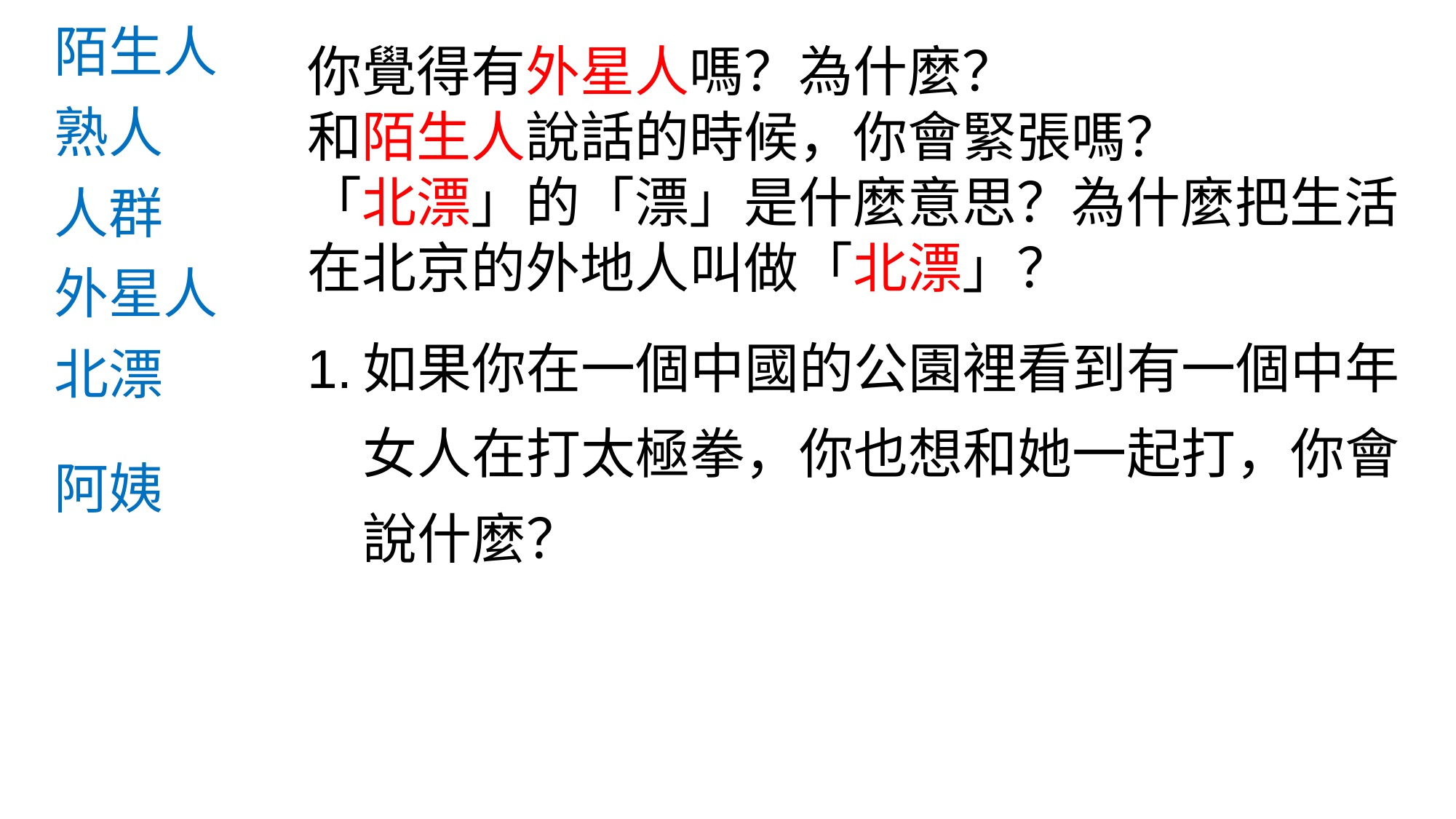

陌生人
熟人
人群
外星人
北漂
阿姨
你覺得有外星人嗎？為什麼？
和陌生人說話的時候，你會緊張嗎？
「北漂」的「漂」是什麼意思？為什麼把生活在北京的外地人叫做「北漂」？
如果你在一個中國的公園裡看到有一個中年女人在打太極拳，你也想和她一起打，你會說什麼？